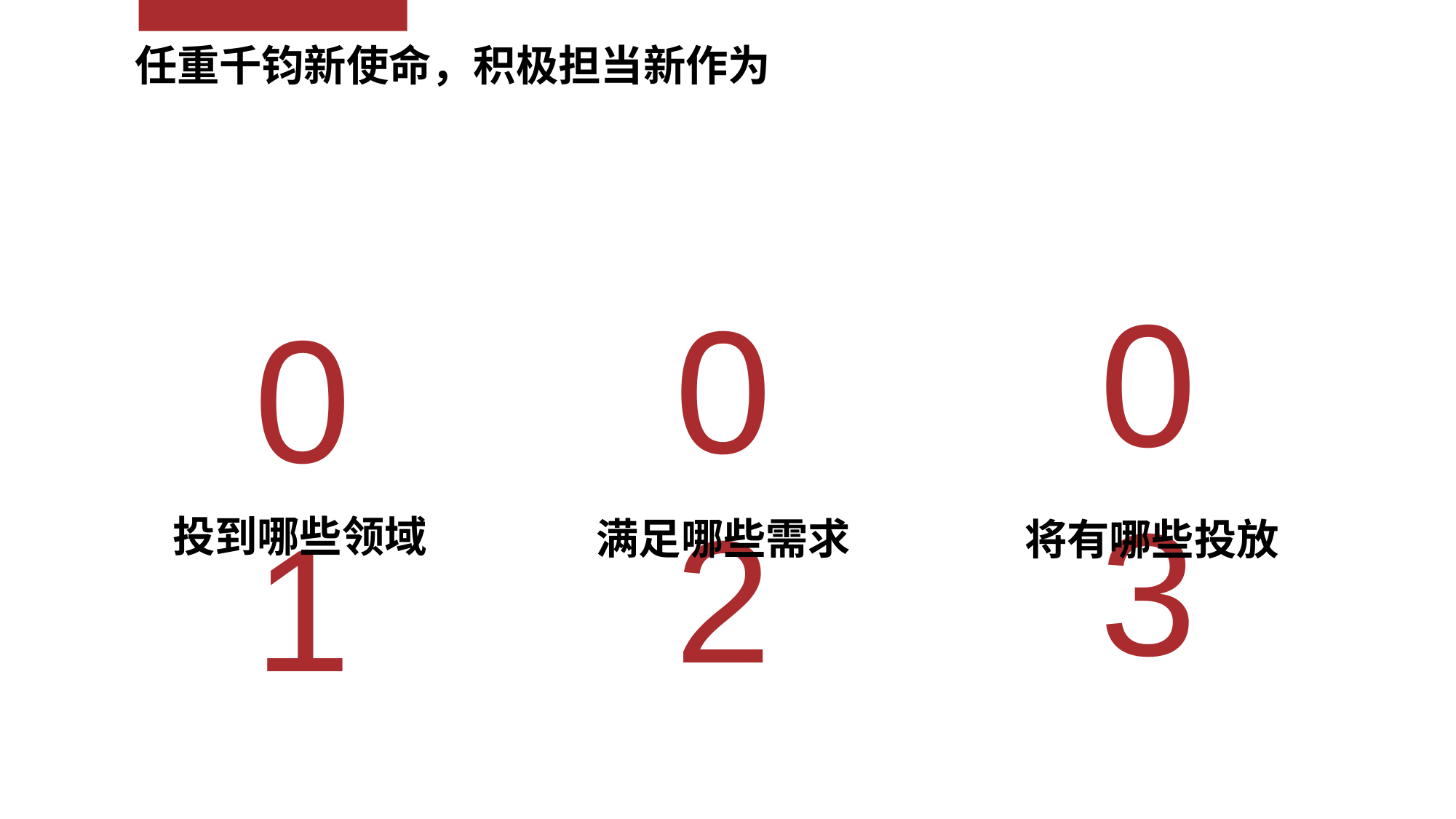

任重千钧新使命，积极担当新作为
03

02

01

投到哪些领域
满足哪些需求
将有哪些投放